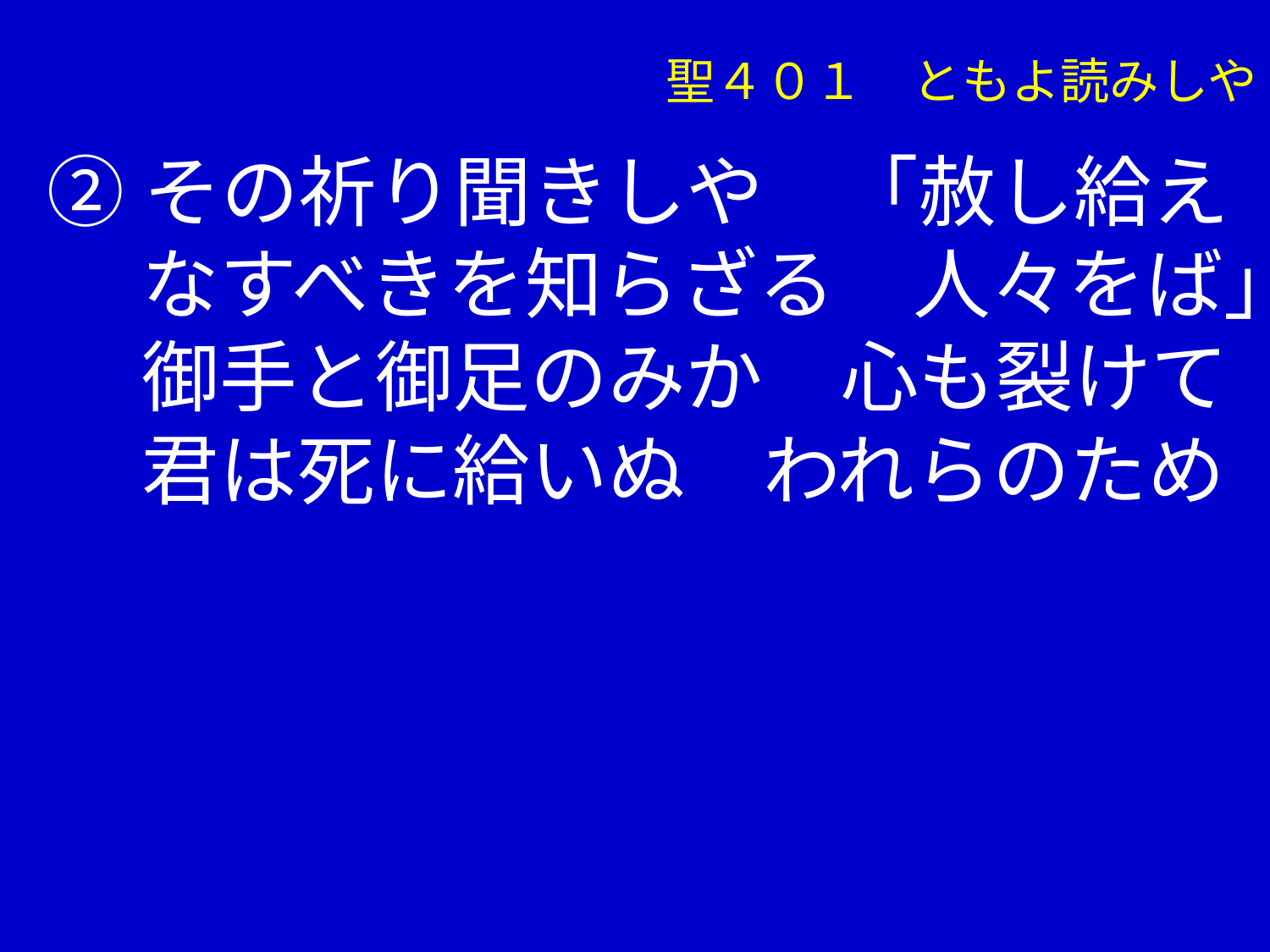

聖４０１　ともよ読みしや
②その祈り聞きしや　「赦し給え
　 なすべきを知らざる　人々をば」
　 御手と御足のみか　心も裂けて
　 君は死に給いぬ　われらのため